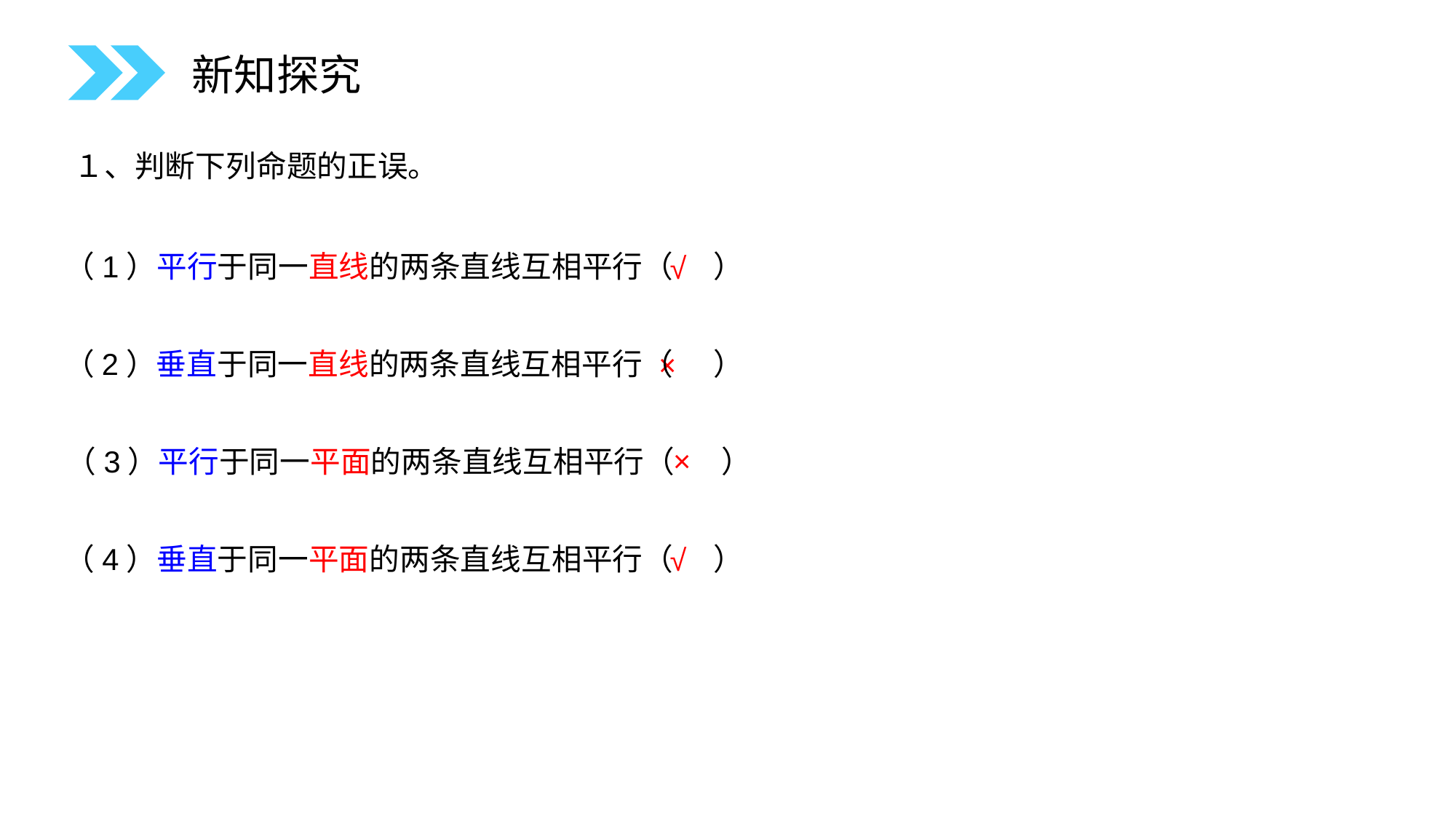

小试牛刀
新知探究
１、判断下列命题的正误。
（1）平行于同一直线的两条直线互相平行（      ）
√
（2）垂直于同一直线的两条直线互相平行（      ）
×
×
（3）平行于同一平面的两条直线互相平行（       ）
（4）垂直于同一平面的两条直线互相平行（      ）
√